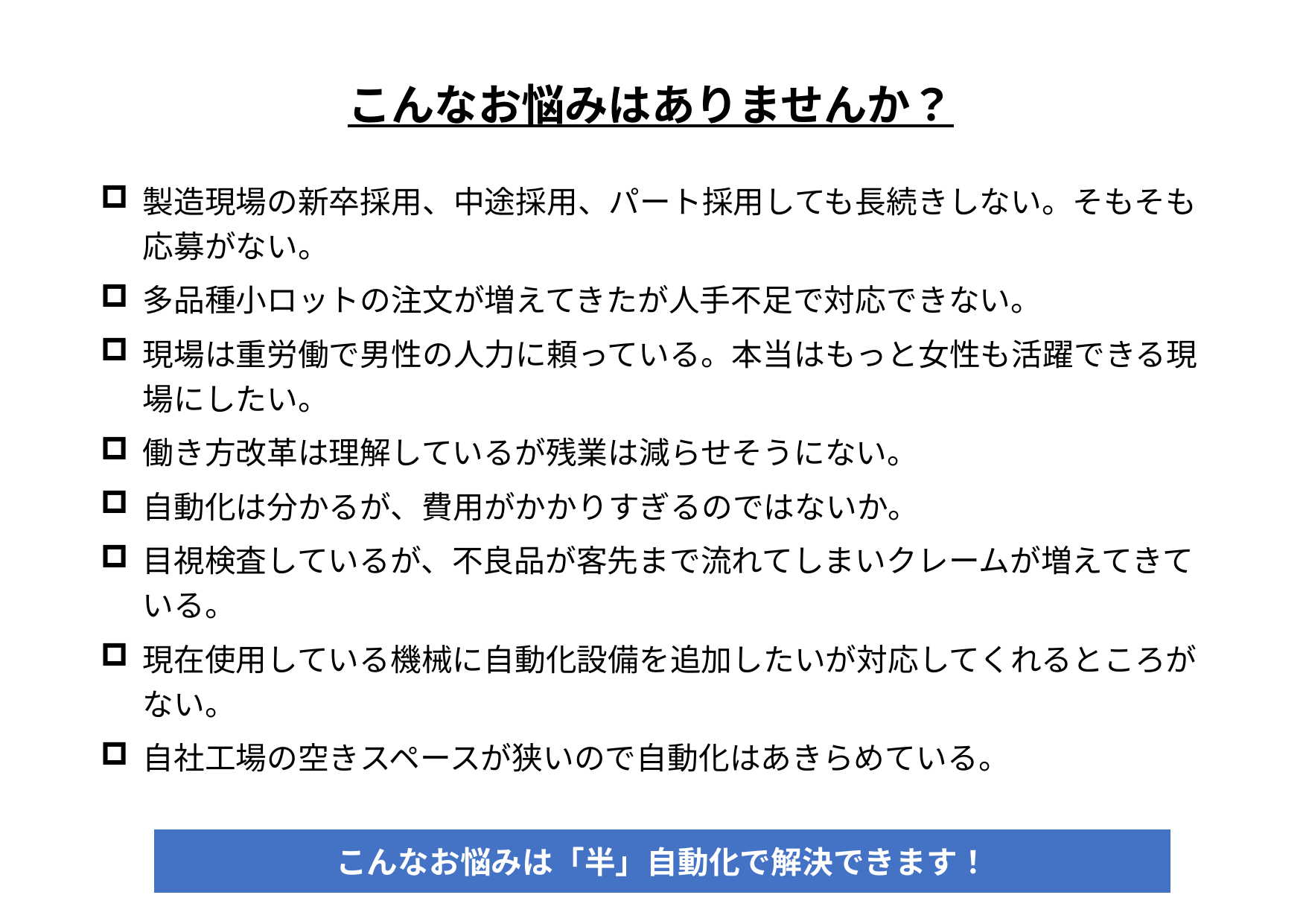

こんなお悩みはありませんか？
製造現場の新卒採用、中途採用、パート採用しても長続きしない。そもそも応募がない。
多品種小ロットの注文が増えてきたが人手不足で対応できない。
現場は重労働で男性の人力に頼っている。本当はもっと女性も活躍できる現場にしたい。
働き方改革は理解しているが残業は減らせそうにない。
自動化は分かるが、費用がかかりすぎるのではないか。
目視検査しているが、不良品が客先まで流れてしまいクレームが増えてきている。
現在使用している機械に自動化設備を追加したいが対応してくれるところがない。
自社工場の空きスペースが狭いので自動化はあきらめている。
こんなお悩みは「半」自動化で解決できます！